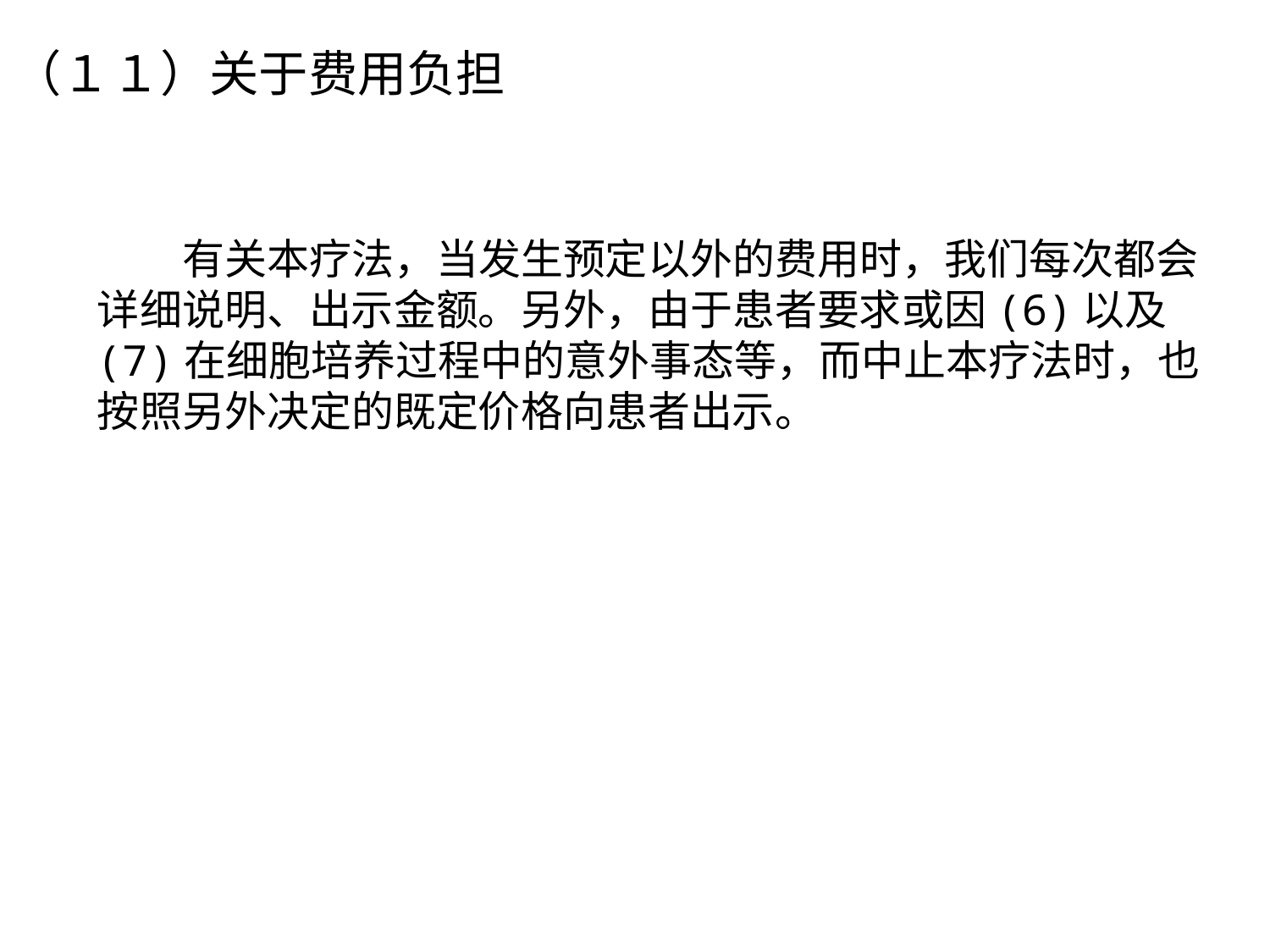

（１１）关于费用负担
　　有关本疗法，当发生预定以外的费用时，我们每次都会详细说明、出示金额。另外，由于患者要求或因(6)以及(7)在细胞培养过程中的意外事态等，而中止本疗法时，也按照另外决定的既定价格向患者出示。